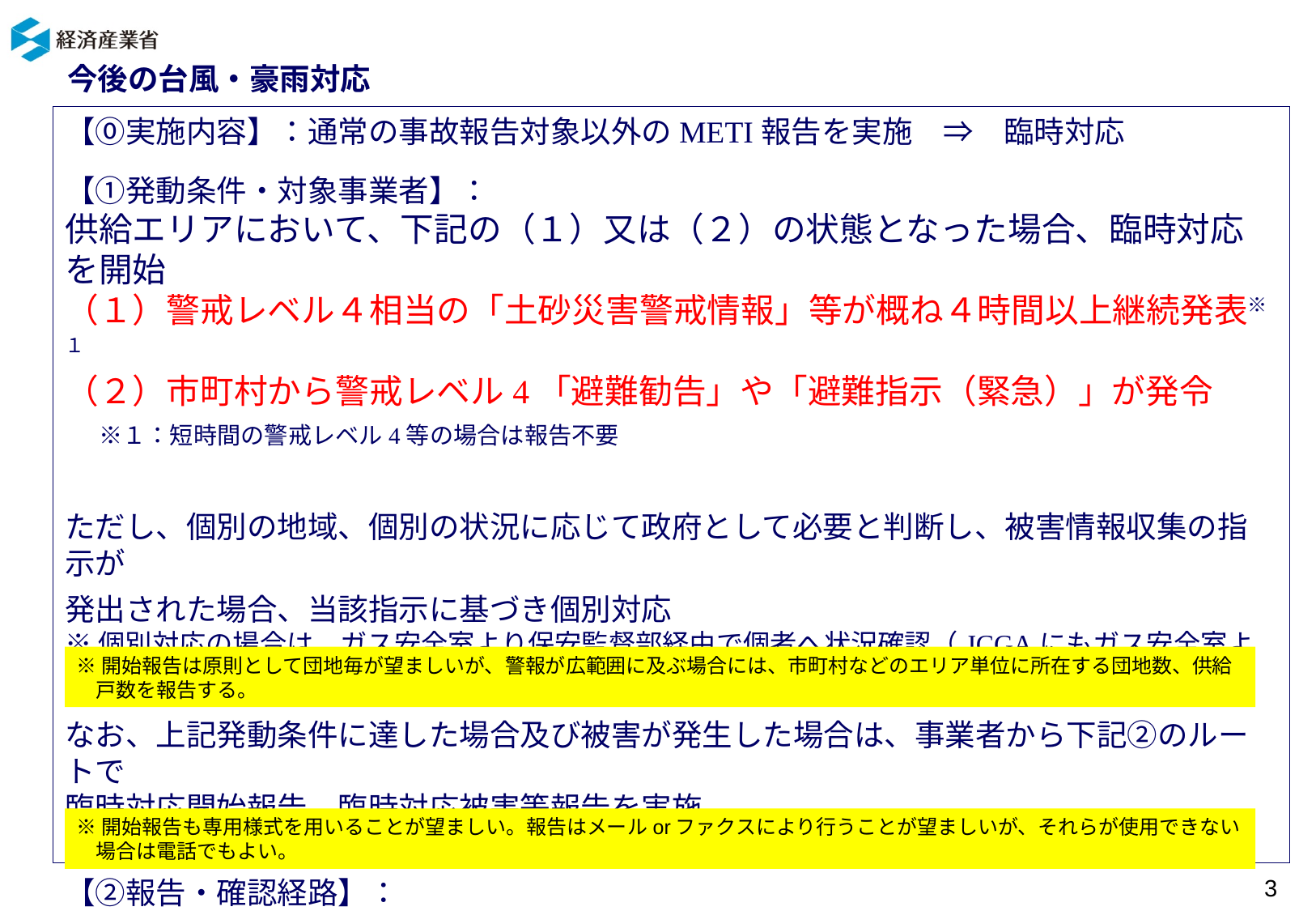

# 今後の台風・豪雨対応
【⓪実施内容】：通常の事故報告対象以外のMETI報告を実施　⇒　臨時対応

【①発動条件・対象事業者】：
供給エリアにおいて、下記の（１）又は（２）の状態となった場合、臨時対応を開始
（１）警戒レベル４相当の「土砂災害警戒情報」等が概ね４時間以上継続発表※１
（２）市町村から警戒レベル4「避難勧告」や「避難指示（緊急）」が発令
　※１：短時間の警戒レベル4等の場合は報告不要

ただし、個別の地域、個別の状況に応じて政府として必要と判断し、被害情報収集の指示が
発出された場合、当該指示に基づき個別対応
※個別対応の場合は、ガス安全室より保安監督部経由で個者へ状況確認（JCGAにもガス安全室より同報）

なお、上記発動条件に達した場合及び被害が発生した場合は、事業者から下記②のルートで
臨時対応開始報告、臨時対応被害等報告を実施

【②報告・確認経路】：
事故報告と同じ経路（事業者⇔保安監督部（JCGA同報）⇔安全室）
※報告・確認の際には、必ず産業保安監督部を経由（夜間・休日は産業保安監督部の防災携帯へも同報）

※開始報告は原則として団地毎が望ましいが、警報が広範囲に及ぶ場合には、市町村などのエリア単位に所在する団地数、供給戸数を報告する。
※開始報告も専用様式を用いることが望ましい。報告はメールorファクスにより行うことが望ましいが、それらが使用できない場合は電話でもよい。
3